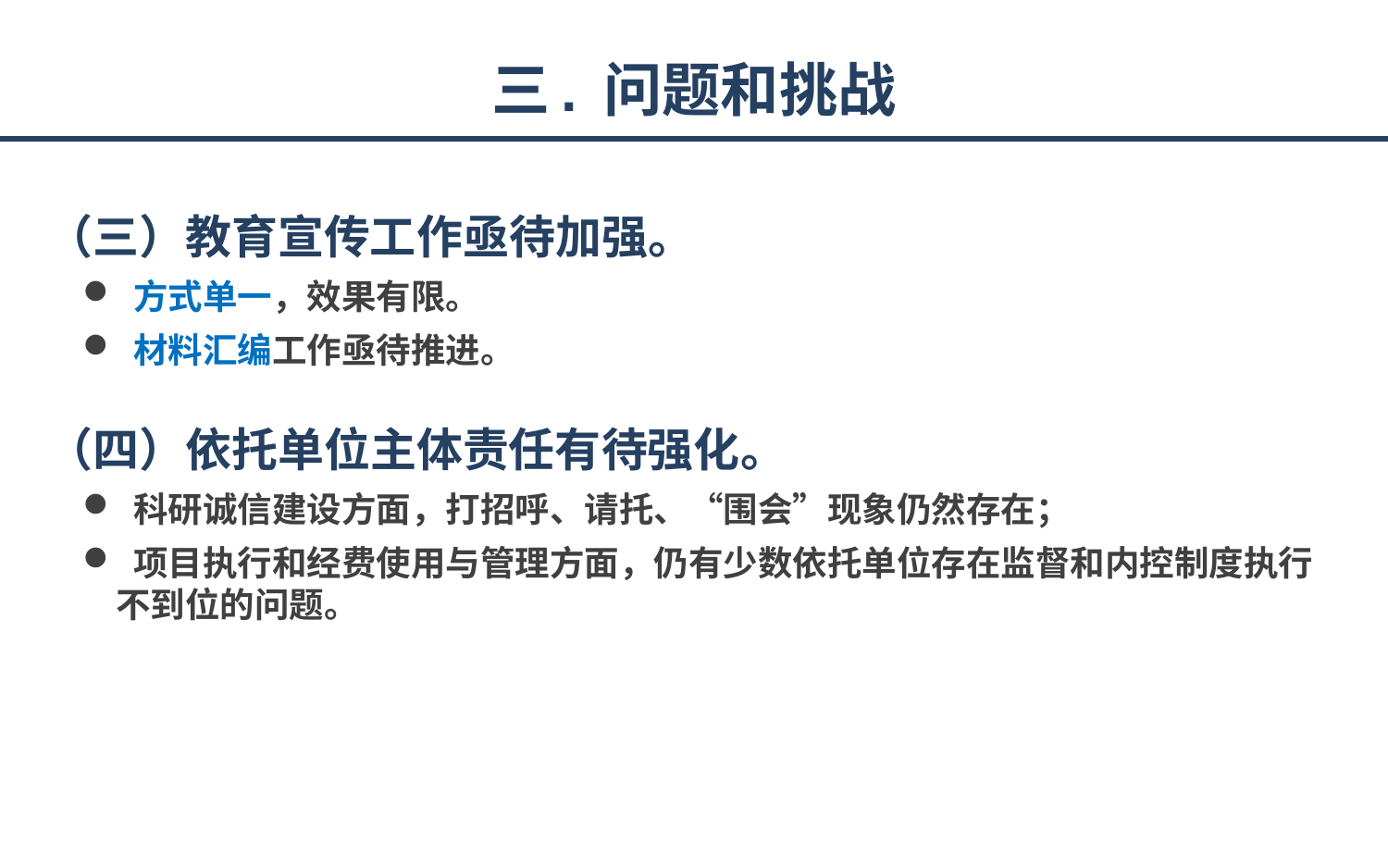

# 三. 问题和挑战
（三）教育宣传工作亟待加强。
 方式单一，效果有限。
 材料汇编工作亟待推进。
（四）依托单位主体责任有待强化。
 科研诚信建设方面，打招呼、请托、“围会”现象仍然存在；
 项目执行和经费使用与管理方面，仍有少数依托单位存在监督和内控制度执行不到位的问题。